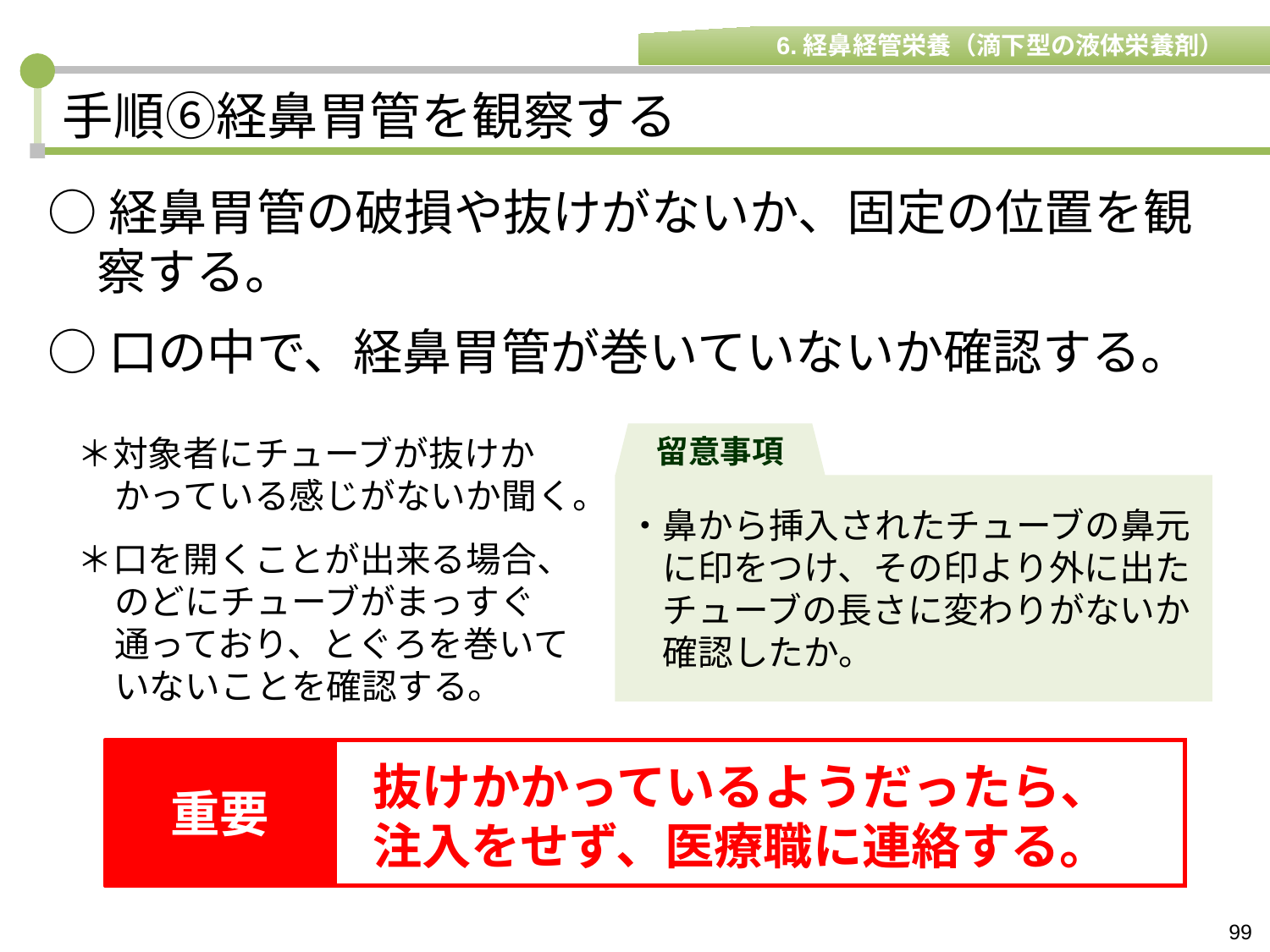

6.経鼻経管栄養（滴下型の液体栄養剤）
# 手順⑥経鼻胃管を観察する
○経鼻胃管の破損や抜けがないか、固定の位置を観察する。
○口の中で、経鼻胃管が巻いていないか確認する。
留意事項
＊対象者にチューブが抜けかかっている感じがないか聞く。
＊口を開くことが出来る場合、のどにチューブがまっすぐ通っており、とぐろを巻いていないことを確認する。
・鼻から挿入されたチューブの鼻元に印をつけ、その印より外に出たチューブの長さに変わりがないか確認したか。
重要
抜けかかっているようだったら、
注入をせず、医療職に連絡する。
99